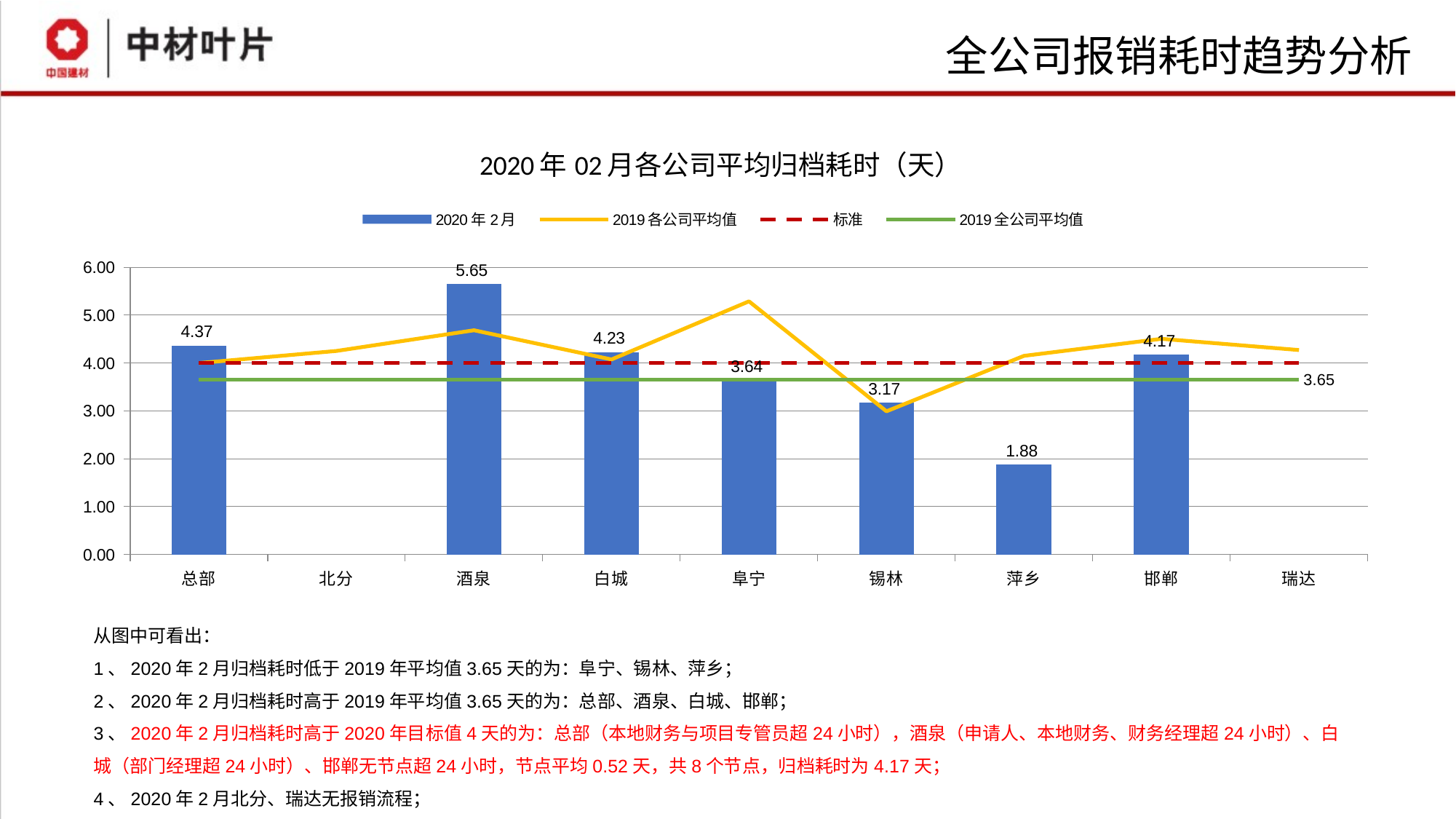

# 全公司报销耗时趋势分析

### Chart

| Category | 2020年2月 | 2019各公司平均值 | 标准 | 2019全公司平均值 |
|---|---|---|---|---|
| 总部 | 4.366918361497026 | 3.9992539817938835 | 4.0 | 3.651516292592008 |
| 北分 | None | 4.252129981387252 | 4.0 | 3.651516292592008 |
| 酒泉 | 5.6464832559971105 | 4.684439350673766 | 4.0 | 3.651516292592008 |
| 白城 | 4.229685097796258 | 4.074541025976554 | 4.0 | 3.651516292592008 |
| 阜宁 | 3.639898658466909 | 5.288795851839822 | 4.0 | 3.651516292592008 |
| 锡林 | 3.1677864907198447 | 2.9902316082308595 | 4.0 | 3.651516292592008 |
| 萍乡 | 1.8778443287046684 | 4.149695246906988 | 4.0 | 3.651516292592008 |
| 邯郸 | 4.172445559995808 | 4.505183963262152 | 4.0 | 3.651516292592008 |
| 瑞达 | None | 4.271432202590856 | 4.0 | 3.651516292592008 |
从图中可看出：
1、2020年2月归档耗时低于2019年平均值3.65天的为：阜宁、锡林、萍乡；
2、2020年2月归档耗时高于2019年平均值3.65天的为：总部、酒泉、白城、邯郸；
3、2020年2月归档耗时高于2020年目标值4天的为：总部（本地财务与项目专管员超24小时），酒泉（申请人、本地财务、财务经理超24小时）、白城（部门经理超24小时）、邯郸无节点超24小时，节点平均0.52天，共8个节点，归档耗时为4.17天；
4、2020年2月北分、瑞达无报销流程；